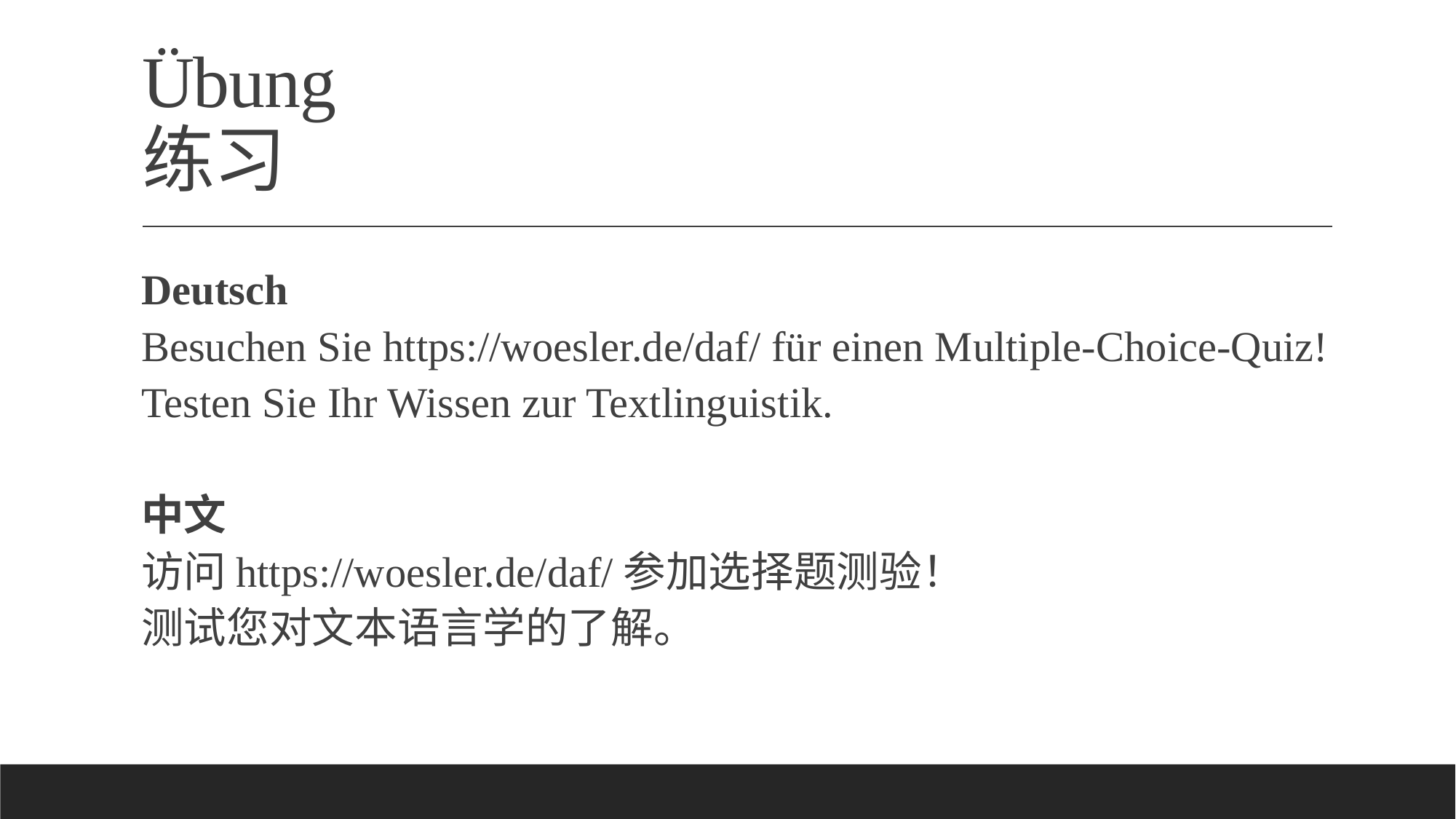

# Übung 练习
Deutsch
Besuchen Sie https://woesler.de/daf/ für einen Multiple-Choice-Quiz!
Testen Sie Ihr Wissen zur Textlinguistik.
中文
访问https://woesler.de/daf/参加选择题测验！
测试您对文本语言学的了解。